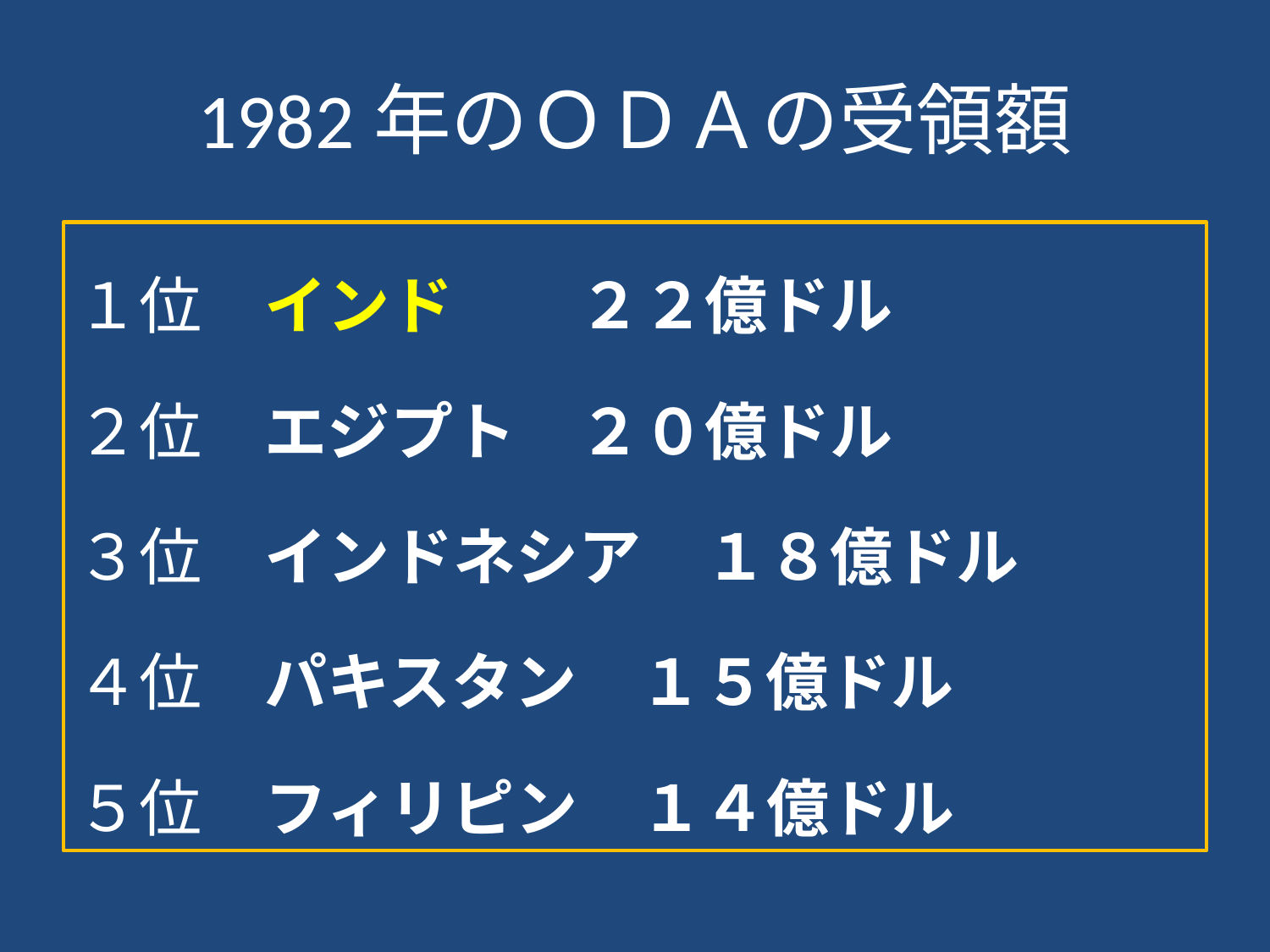

# 1982年のＯＤＡの受領額
１位　インド　　２２億ドル
２位　エジプト　２０億ドル
３位　インドネシア　１８億ドル
４位　パキスタン　１５億ドル
５位　フィリピン　１４億ドル